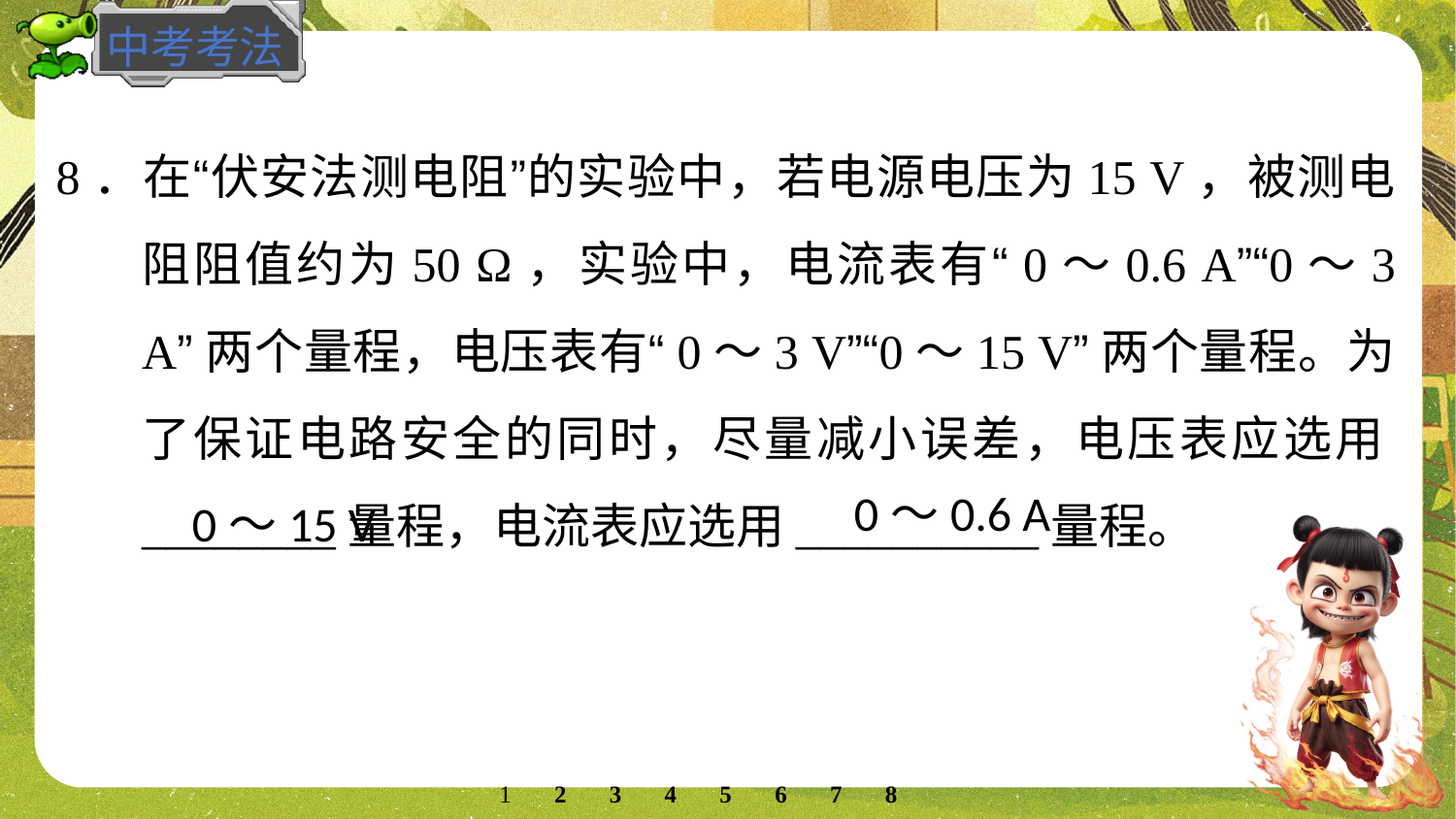

8．在“伏安法测电阻”的实验中，若电源电压为15 V，被测电阻阻值约为50 Ω，实验中，电流表有“0～0.6 A”“0～3 A”两个量程，电压表有“0～3 V”“0～15 V”两个量程。为了保证电路安全的同时，尽量减小误差，电压表应选用________量程，电流表应选用__________量程。
0～15 V
0～0.6 A
2
3
4
5
6
7
8
1